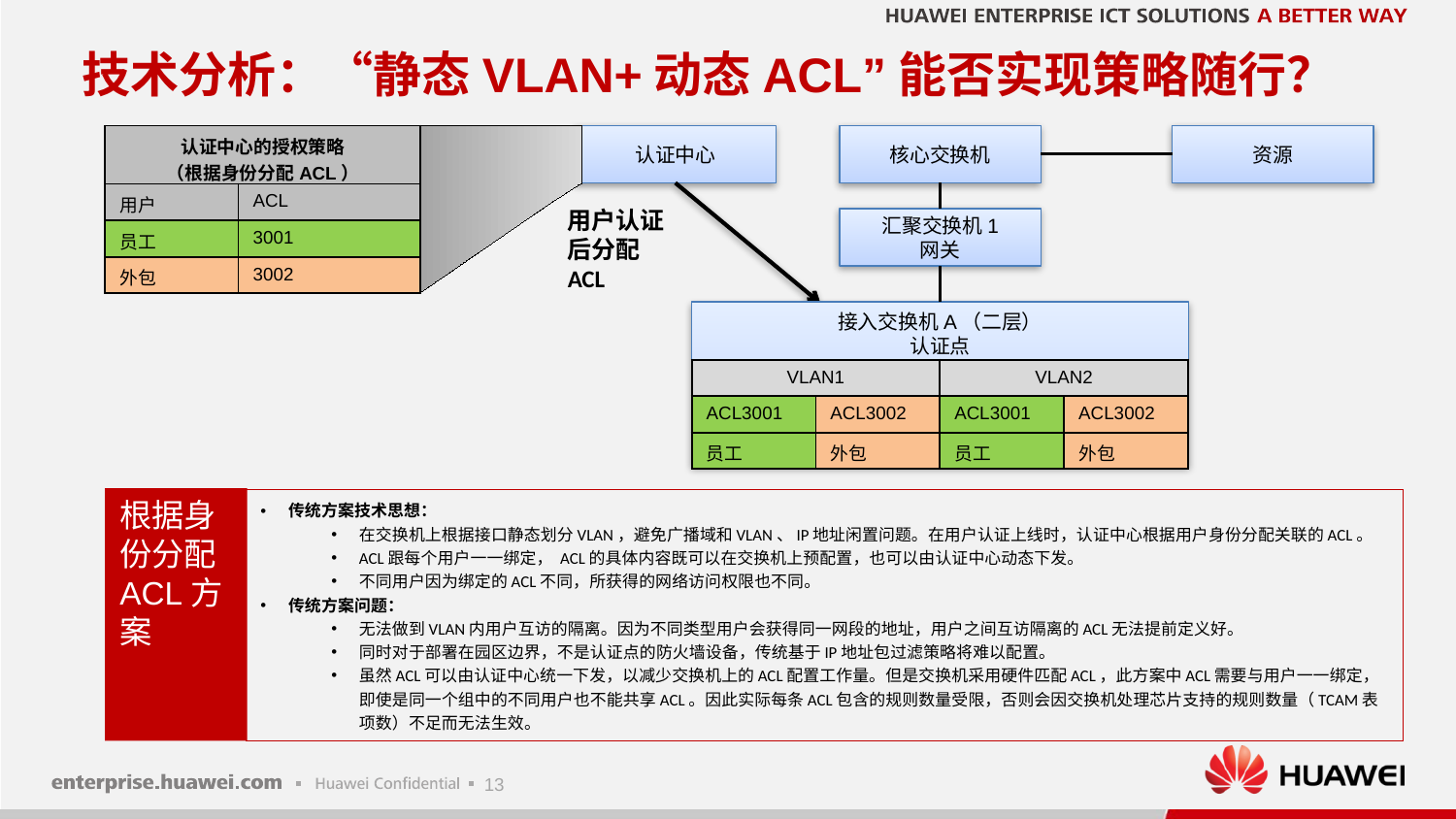

# 技术分析：“静态VLAN+动态ACL”能否实现策略随行？
| 认证中心的授权策略 （根据身份分配ACL） |  |
| --- | --- |
| 用户 | ACL |
| 员工 | 3001 |
| 外包 | 3002 |
认证中心
核心交换机
资源

用户认证后分配ACL
汇聚交换机1
网关
接入交换机A（二层）
认证点
| VLAN1 |  | VLAN2 |  |
| --- | --- | --- | --- |
| ACL3001 | ACL3002 | ACL3001 | ACL3002 |
| 员工 | 外包 | 员工 | 外包 |
根据身份分配ACL方案
传统方案技术思想：
在交换机上根据接口静态划分VLAN，避免广播域和VLAN、IP地址闲置问题。在用户认证上线时，认证中心根据用户身份分配关联的ACL。
ACL跟每个用户一一绑定， ACL的具体内容既可以在交换机上预配置，也可以由认证中心动态下发。
不同用户因为绑定的ACL不同，所获得的网络访问权限也不同。
传统方案问题：
无法做到VLAN内用户互访的隔离。因为不同类型用户会获得同一网段的地址，用户之间互访隔离的ACL无法提前定义好。
同时对于部署在园区边界，不是认证点的防火墙设备，传统基于IP地址包过滤策略将难以配置。
虽然ACL可以由认证中心统一下发，以减少交换机上的ACL配置工作量。但是交换机采用硬件匹配ACL，此方案中ACL需要与用户一一绑定，即使是同一个组中的不同用户也不能共享ACL。因此实际每条ACL包含的规则数量受限，否则会因交换机处理芯片支持的规则数量（TCAM表项数）不足而无法生效。